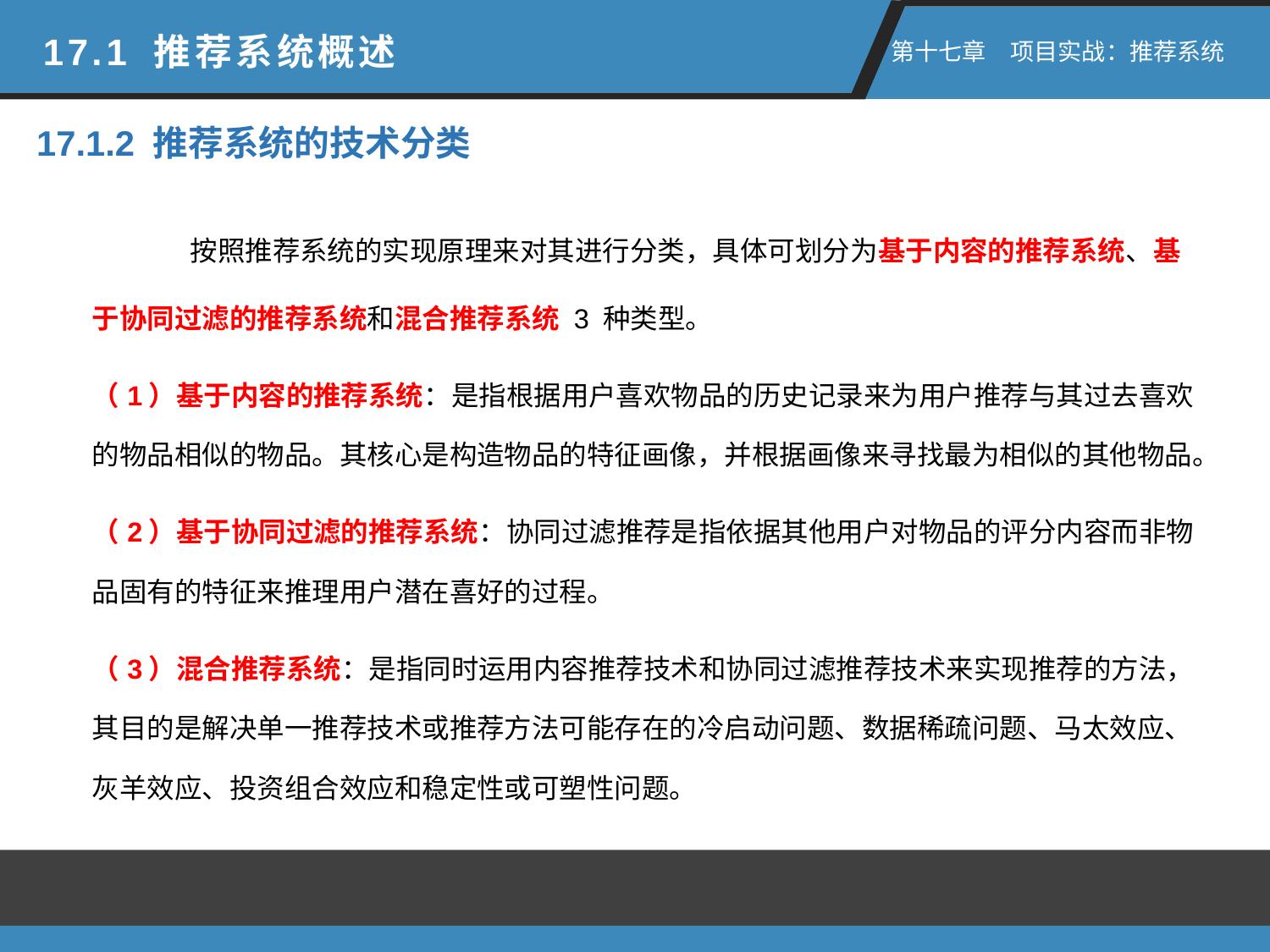

17.1 推荐系统概述
  第十七章　项目实战：推荐系统
17.1.2 推荐系统的技术分类
按照推荐系统的实现原理来对其进行分类，具体可划分为基于内容的推荐系统、基于协同过滤的推荐系统和混合推荐系统 3 种类型。
（1）基于内容的推荐系统：是指根据用户喜欢物品的历史记录来为用户推荐与其过去喜欢的物品相似的物品。其核心是构造物品的特征画像，并根据画像来寻找最为相似的其他物品。
（2）基于协同过滤的推荐系统：协同过滤推荐是指依据其他用户对物品的评分内容而非物品固有的特征来推理用户潜在喜好的过程。
（3）混合推荐系统：是指同时运用内容推荐技术和协同过滤推荐技术来实现推荐的方法，其目的是解决单一推荐技术或推荐方法可能存在的冷启动问题、数据稀疏问题、马太效应、灰羊效应、投资组合效应和稳定性或可塑性问题。